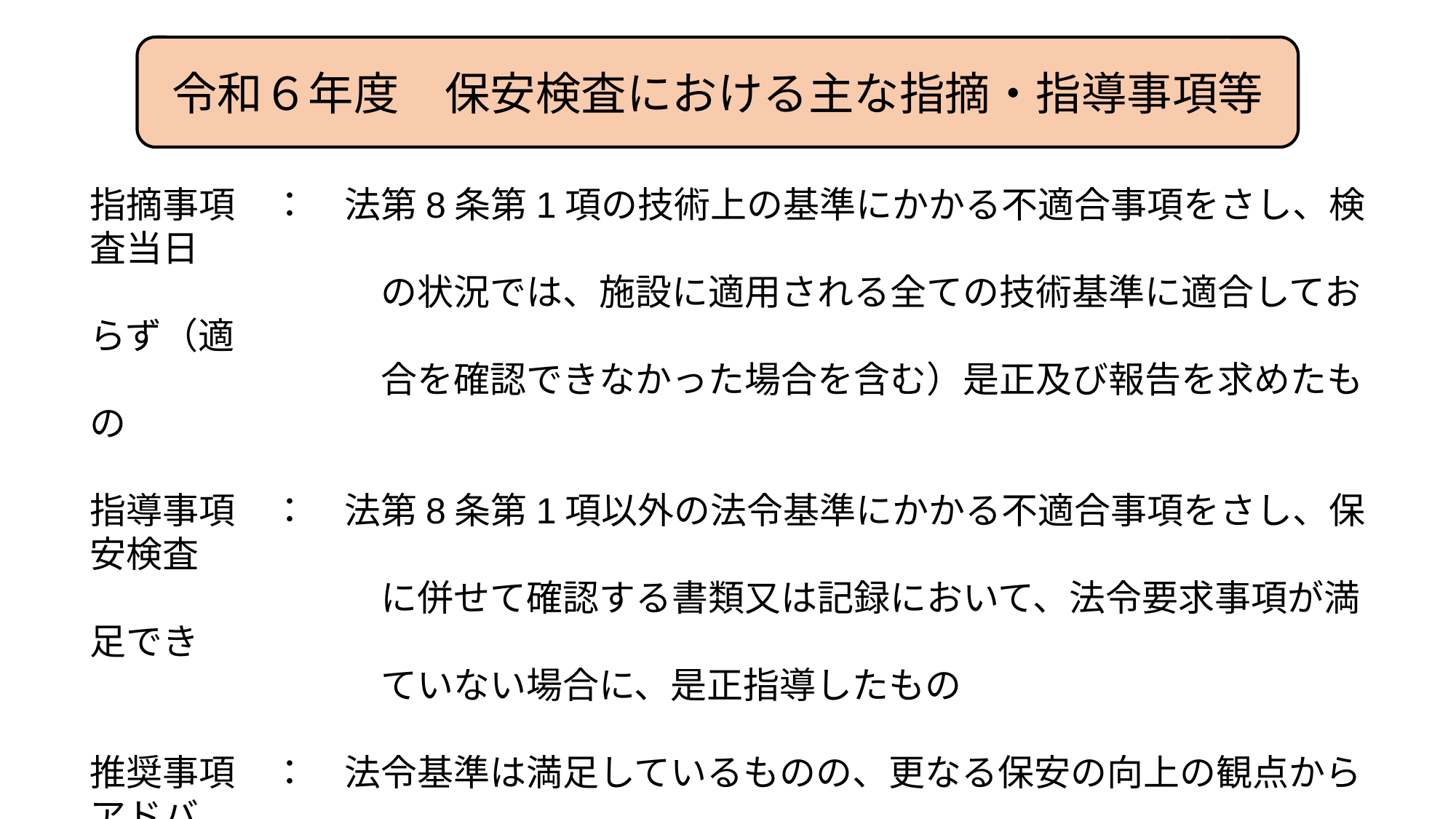

令和６年度　保安検査における主な指摘・指導事項等
指摘事項　：　法第8条第1項の技術上の基準にかかる不適合事項をさし、検査当日
　　　　　　　　の状況では、施設に適用される全ての技術基準に適合しておらず（適
　　　　　　　　合を確認できなかった場合を含む）是正及び報告を求めたもの

指導事項　：　法第8条第1項以外の法令基準にかかる不適合事項をさし、保安検査
　　　　　　　　に併せて確認する書類又は記録において、法令要求事項が満足でき
　　　　　　　　ていない場合に、是正指導したもの

推奨事項　：　法令基準は満足しているものの、更なる保安の向上の観点からアドバ
　　　　　　　　イスしたもの

（令和６年８月から、保安検査時において確認された、指摘・指導又は推奨事項について保安検査後に書面（保安検査結果通知書）にて交付していますので、事後ミーティング等でご活用ください。）